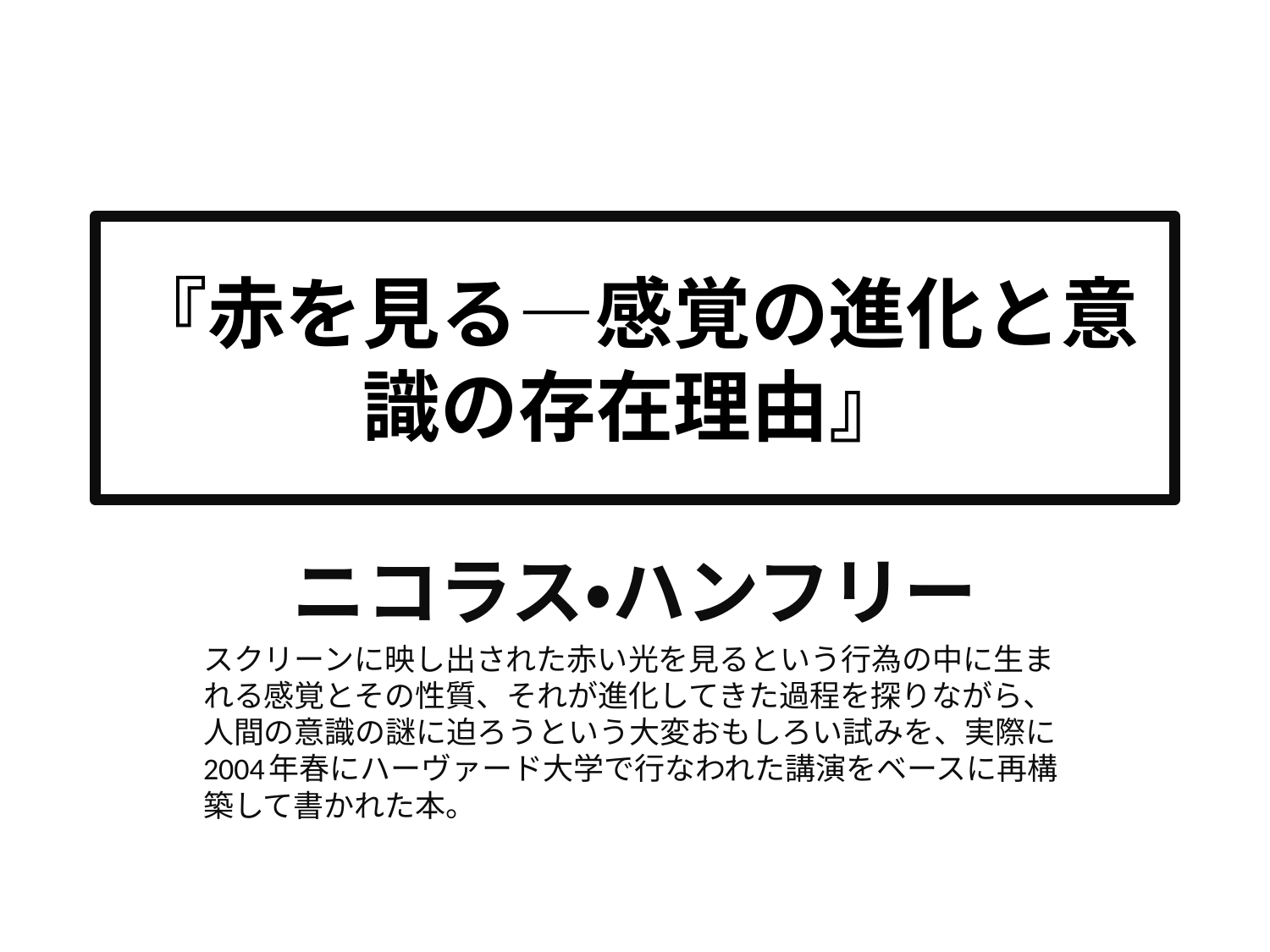

# 『赤を見る―感覚の進化と意識の存在理由』
ニコラス・ハンフリー
スクリーンに映し出された赤い光を見るという行為の中に生まれる感覚とその性質、それが進化してきた過程を探りながら、人間の意識の謎に迫ろうという大変おもしろい試みを、実際に2004年春にハーヴァード大学で行なわれた講演をベースに再構築して書かれた本。